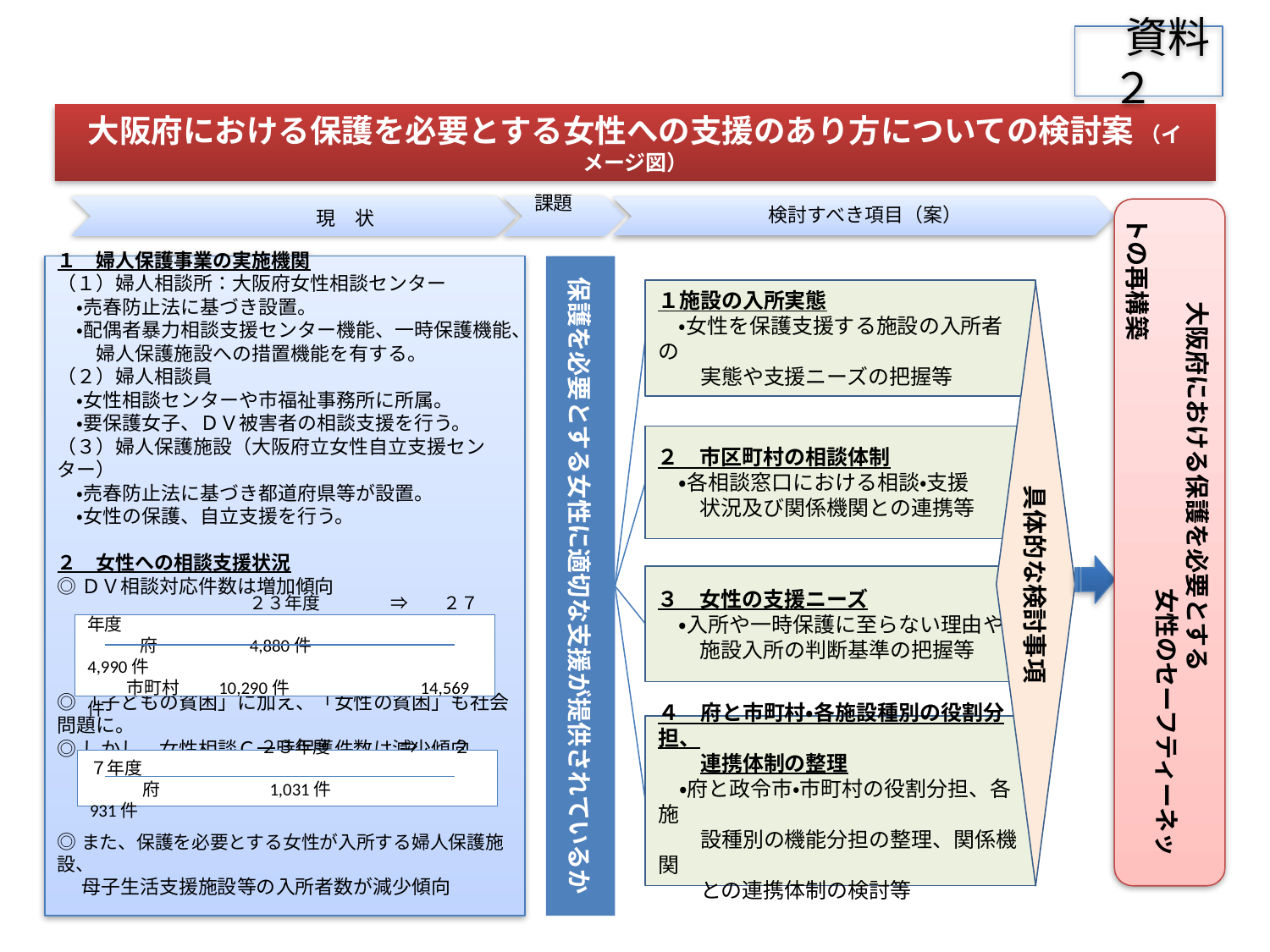

資料２
大阪府における保護を必要とする女性への支援のあり方についての検討案 （イメージ図）
　　　　　　   　現　状
課題
検討すべき項目（案）
　　　大阪府における保護を必要とする
　　　　　　　　　　　　　　　女性のセーフティーネットの再構築

１　婦人保護事業の実施機関
（１）婦人相談所：大阪府女性相談センター
　・売春防止法に基づき設置。
　・配偶者暴力相談支援センター機能、一時保護機能、
　　婦人保護施設への措置機能を有する。
（２）婦人相談員
　・女性相談センターや市福祉事務所に所属。
　・要保護女子、ＤＶ被害者の相談支援を行う。
（３）婦人保護施設（大阪府立女性自立支援センター）
　・売春防止法に基づき都道府県等が設置。
　・女性の保護、自立支援を行う。

２　女性への相談支援状況
◎ＤＶ相談対応件数は増加傾向

◎「子どもの貧困」に加え、「女性の貧困」も社会問題に。
◎しかし、女性相談Ｃ一時保護件数は減少傾向

◎また、保護を必要とする女性が入所する婦人保護施設、
　 母子生活支援施設等の入所者数が減少傾向

保護を必要とする女性に適切な支援が提供されているか

１施設の入所実態
　・女性を保護支援する施設の入所者の
　　実態や支援ニーズの把握等
具体的な検討事項
２　市区町村の相談体制
　・各相談窓口における相談・支援
　　状況及び関係機関との連携等

３　女性の支援ニーズ
　・入所や一時保護に至らない理由や
　　施設入所の判断基準の把握等
　　　　　　　　　 ２３年度　　　　⇒　　２７年度
　　　府　　　　　4,880件　　　　　　　　4,990件
　　 市町村　　10,290件　　　　　 　　14,569件
４　府と市町村・各施設種別の役割分担、
　　連携体制の整理
　・府と政令市・市町村の役割分担、各施
　　設種別の機能分担の整理、関係機関
　　との連携体制の検討等
　　　　　　　　　   ２３年度　　　　⇒　　２７年度
　　　府　　　　　　1,031件　　　　　　   　931件